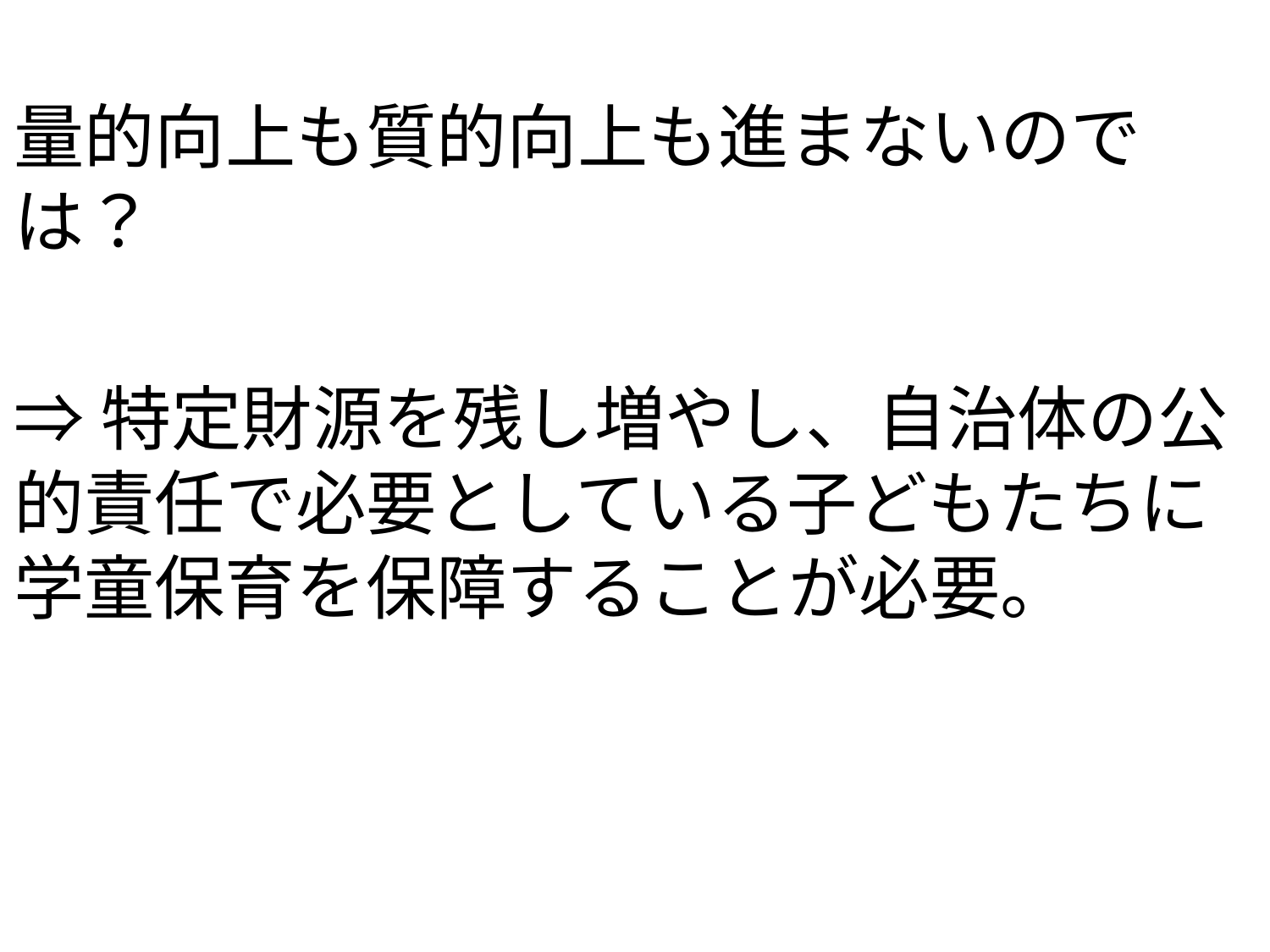

量的向上も質的向上も進まないのでは？

⇒特定財源を残し増やし、自治体の公的責任で必要としている子どもたちに学童保育を保障することが必要。